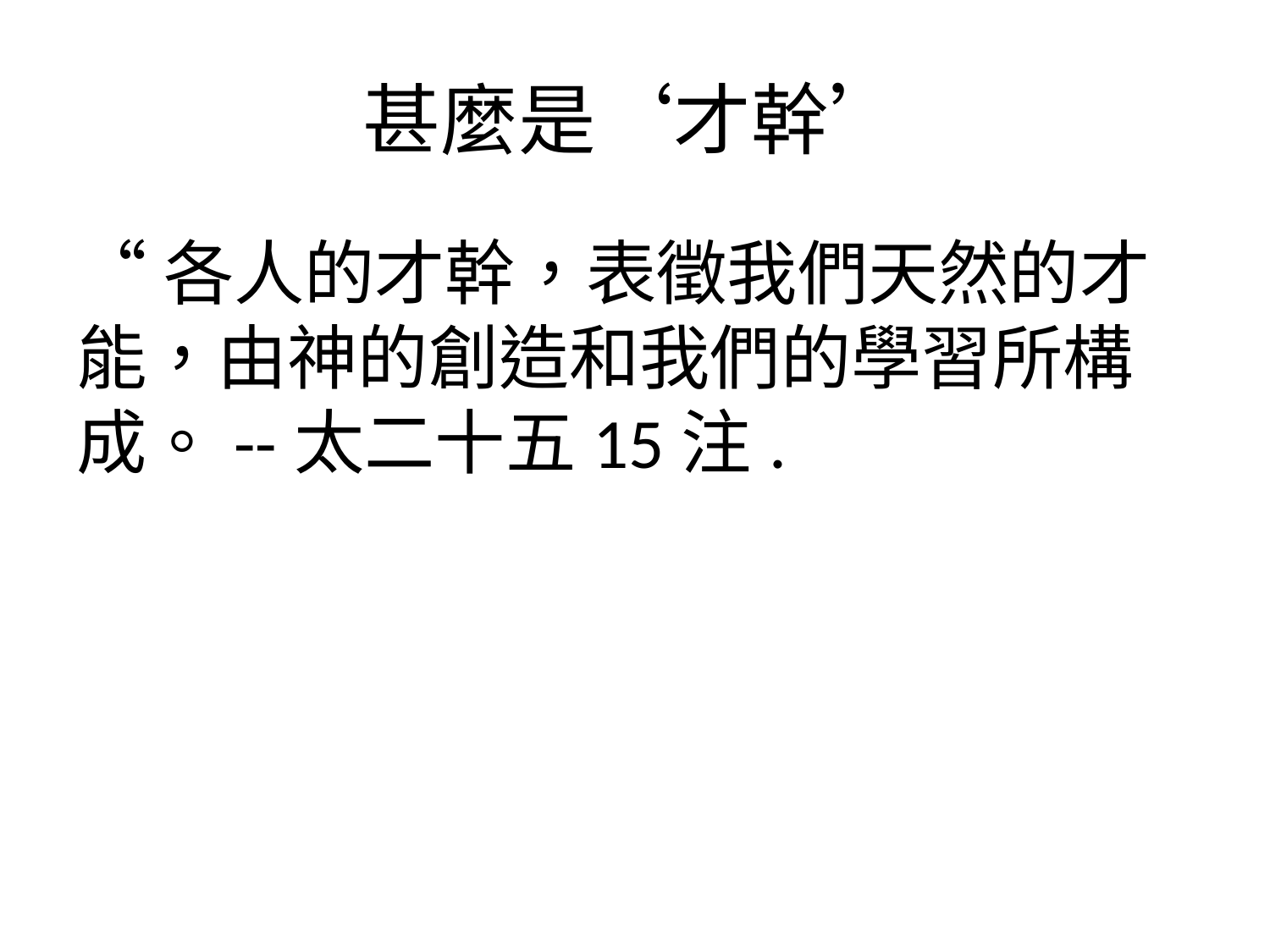

# 甚麼是‘才幹’
“各人的才幹，表徵我們天然的才能，由神的創造和我們的學習所構成。--太二十五15注.